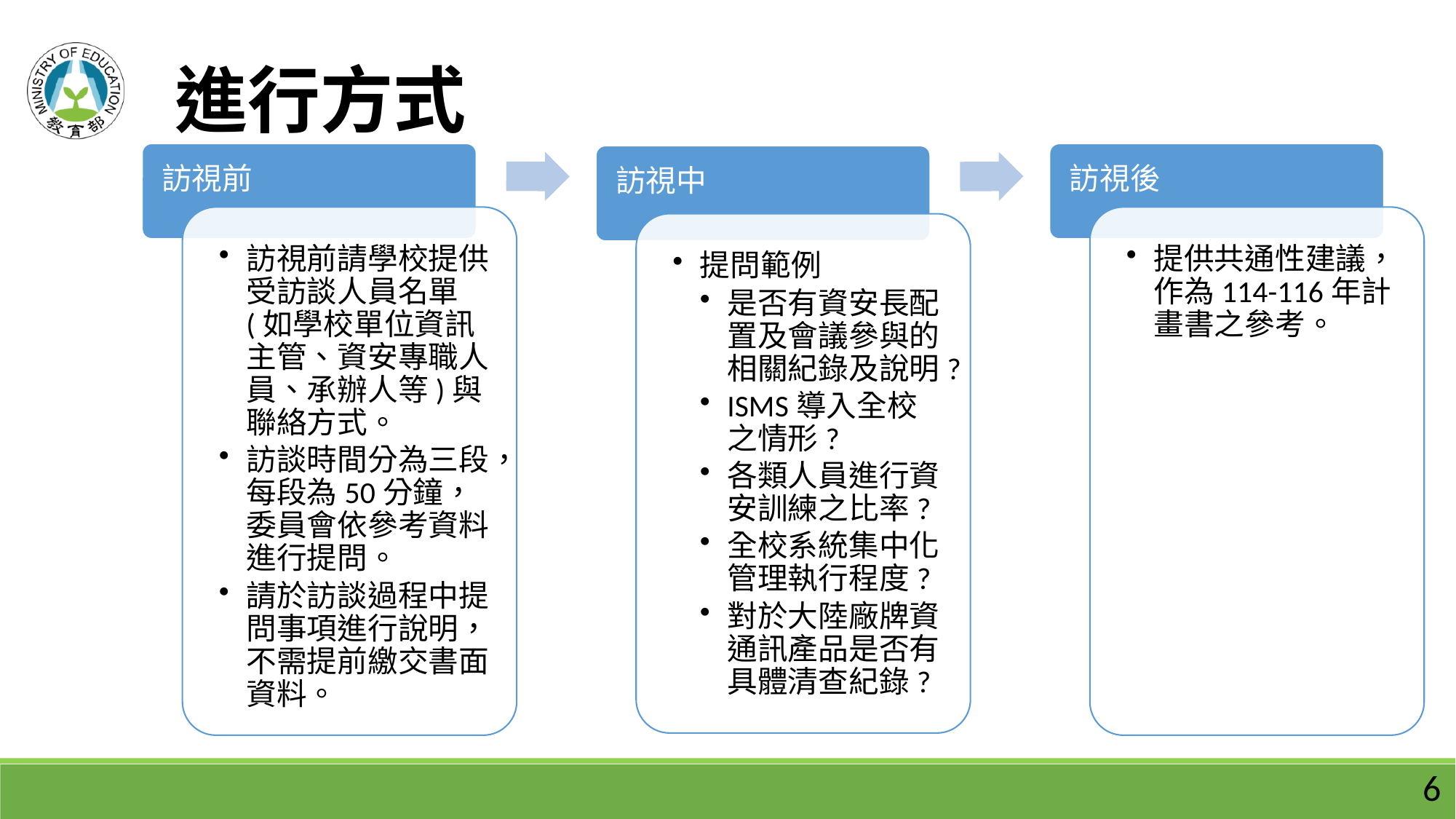

進行方式
訪視前
訪視前請學校提供受訪談人員名單(如學校單位資訊主管、資安專職人員、承辦人等)與聯絡方式。
訪談時間分為三段，每段為50分鐘，委員會依參考資料進行提問。
請於訪談過程中提問事項進行說明，不需提前繳交書面資料。

訪視中
提問範例
是否有資安長配置及會議參與的相關紀錄及說明?
ISMS導入全校之情形?
各類人員進行資安訓練之比率?
全校系統集中化管理執行程度?
對於大陸廠牌資通訊產品是否有具體清查紀錄?

訪視後
提供共通性建議，作為114-116年計畫書之參考。
6